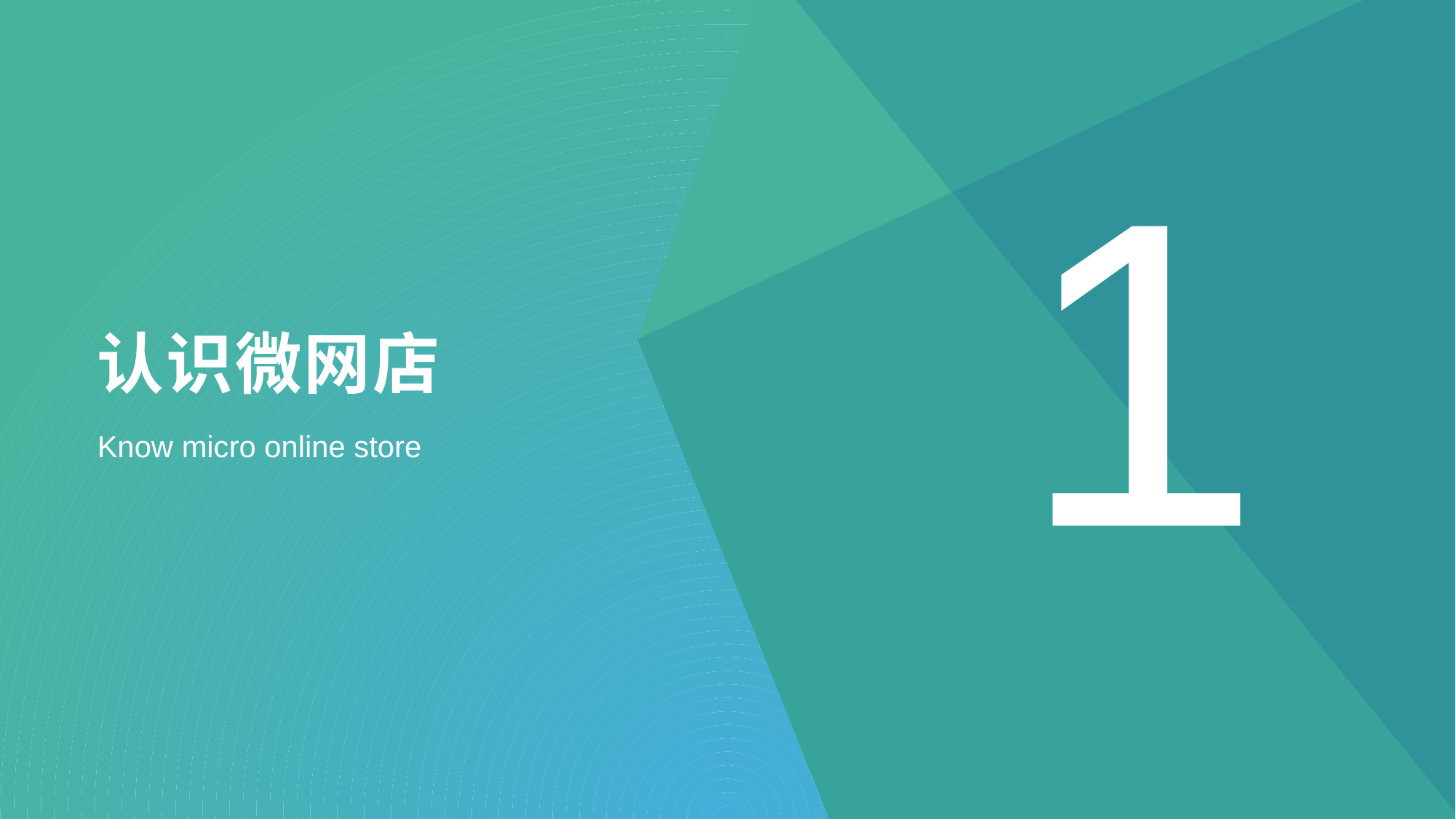

1
# 认识微网店
Know micro online store